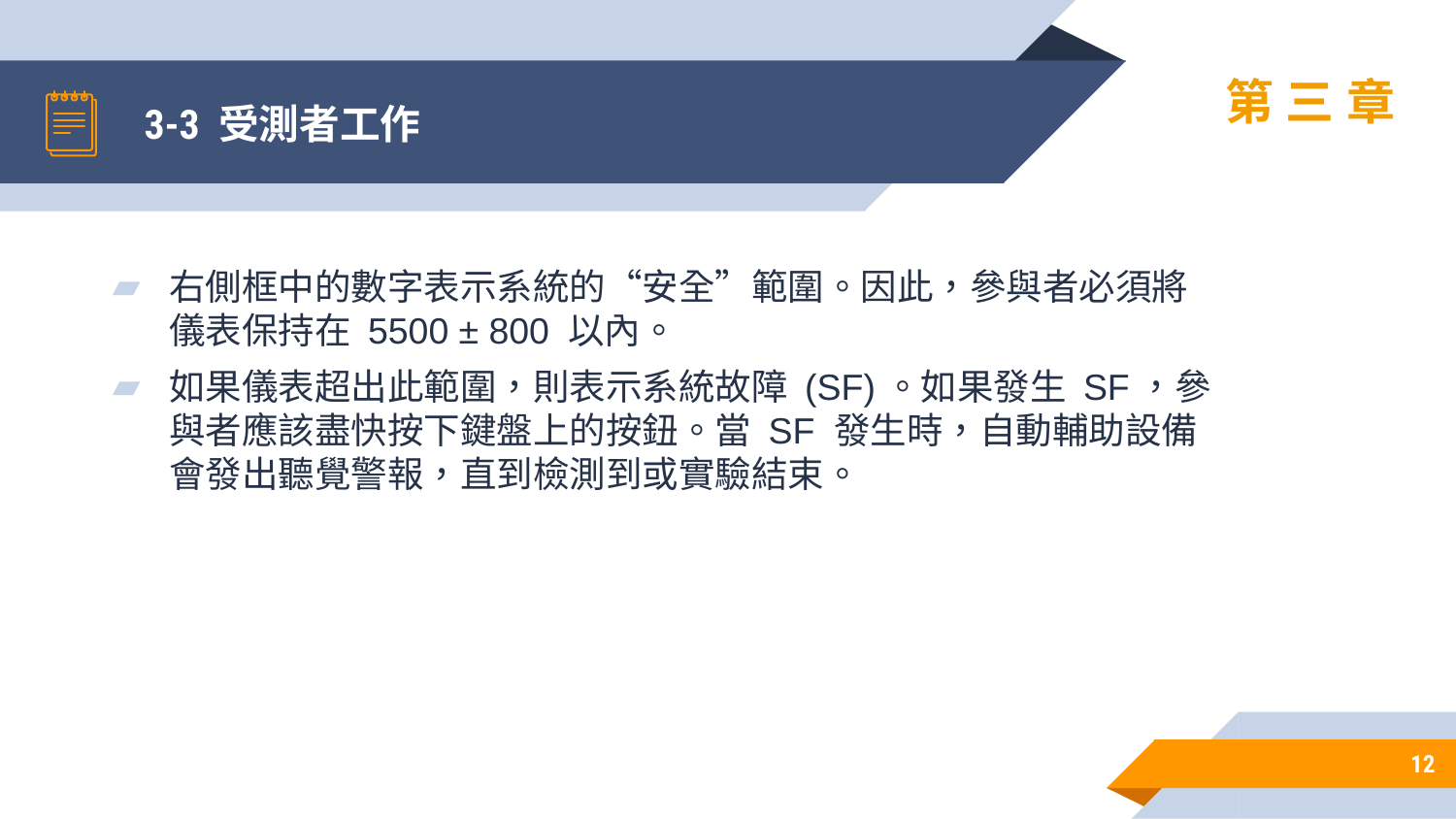

# 3-3 受測者工作
第三章

右側框中的數字表示系統的“安全”範圍。因此，參與者必須將儀表保持在 5500 ± 800 以內。
如果儀表超出此範圍，則表示系統故障 (SF)。如果發生 SF，參與者應該盡快按下鍵盤上的按鈕。當 SF 發生時，自動輔助設備會發出聽覺警報，直到檢測到或實驗結束。

12